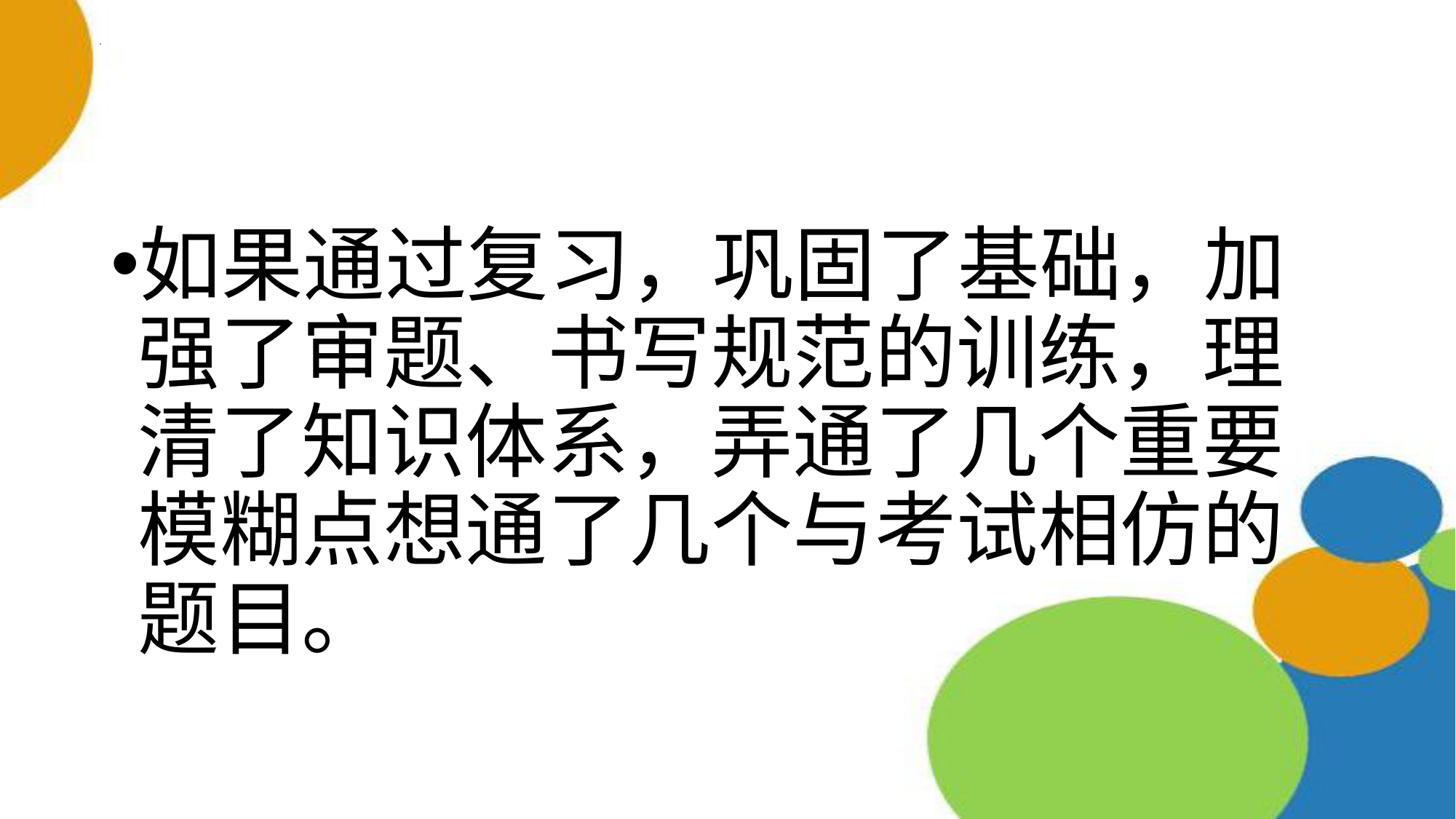

#
如果通过复习，巩固了基础，加强了审题、书写规范的训练，理清了知识体系，弄通了几个重要模糊点想通了几个与考试相仿的题目。